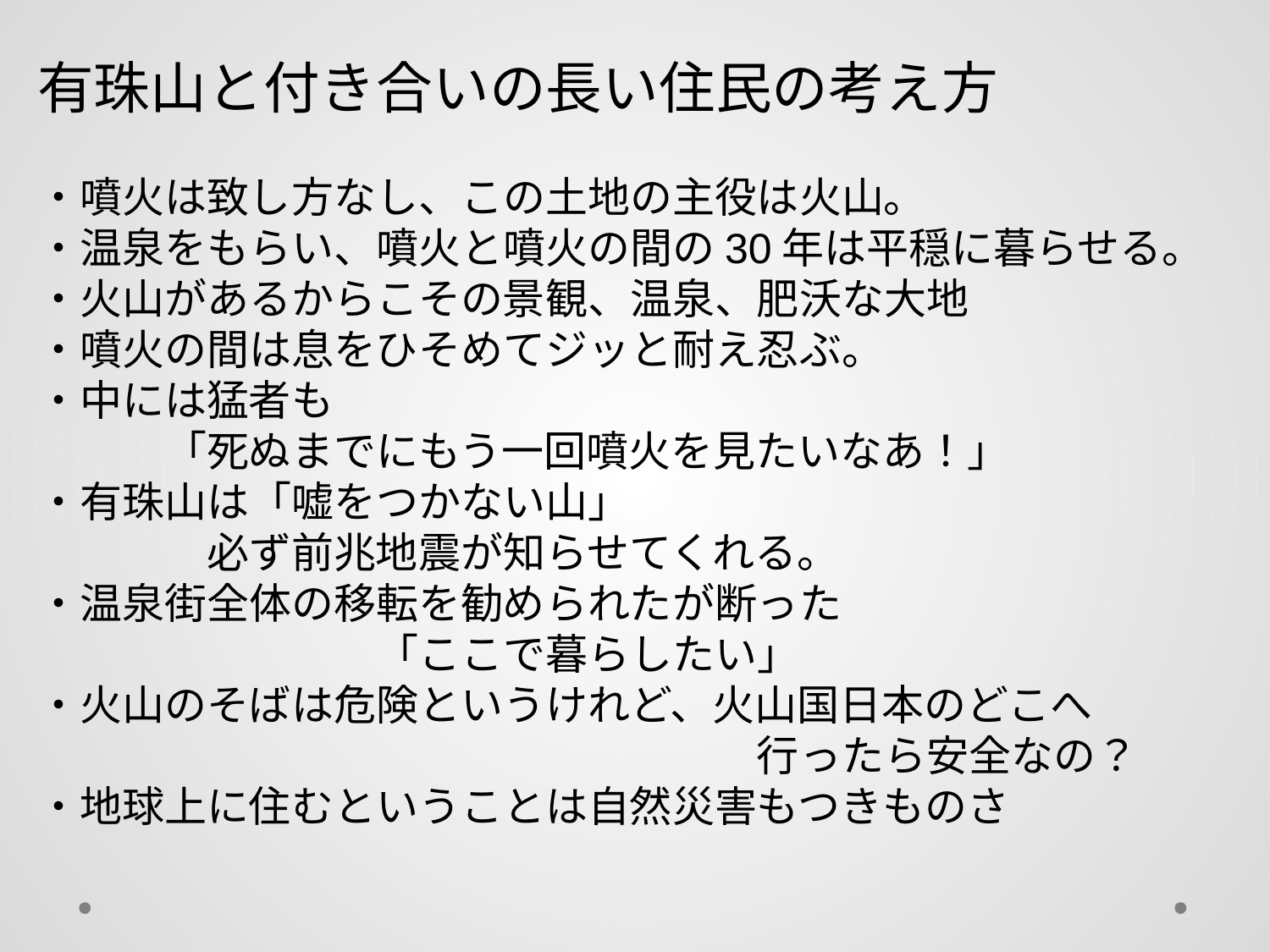

有珠山と付き合いの長い住民の考え方

・噴火は致し方なし、この土地の主役は火山。
・温泉をもらい、噴火と噴火の間の30年は平穏に暮らせる。
・火山があるからこその景観、温泉、肥沃な大地
・噴火の間は息をひそめてジッと耐え忍ぶ。
・中には猛者も
　　　「死ぬまでにもう一回噴火を見たいなあ！」
・有珠山は「嘘をつかない山」
　　　　必ず前兆地震が知らせてくれる。
・温泉街全体の移転を勧められたが断った
　　　　　　　　「ここで暮らしたい」
・火山のそばは危険というけれど、火山国日本のどこへ
　　　　　　　　　　　　　　　　　行ったら安全なの？
・地球上に住むということは自然災害もつきものさ